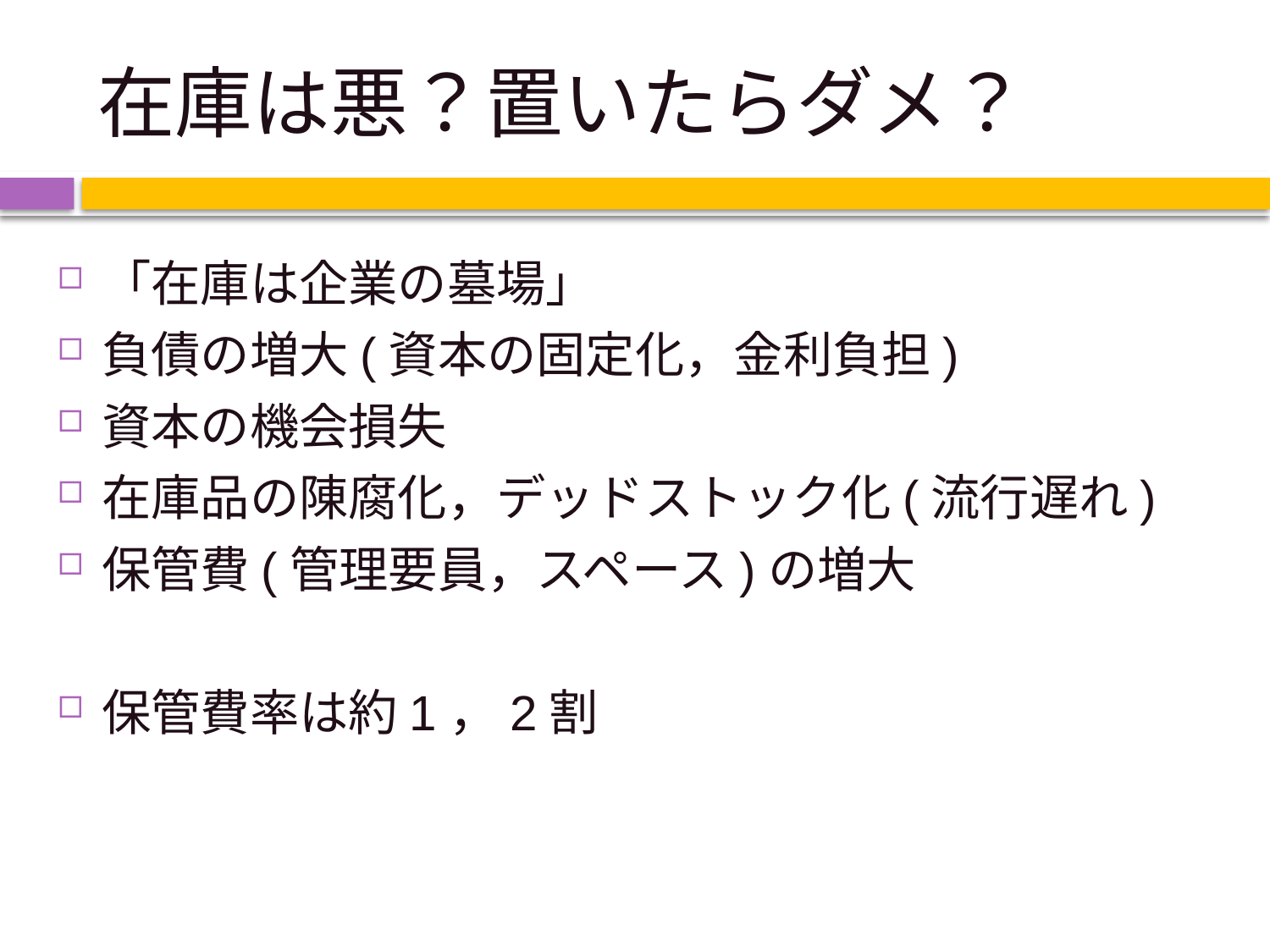

# 在庫は悪？置いたらダメ？
「在庫は企業の墓場」
負債の増大(資本の固定化，金利負担)
資本の機会損失
在庫品の陳腐化，デッドストック化(流行遅れ)
保管費(管理要員，スペース)の増大

保管費率は約1，2割